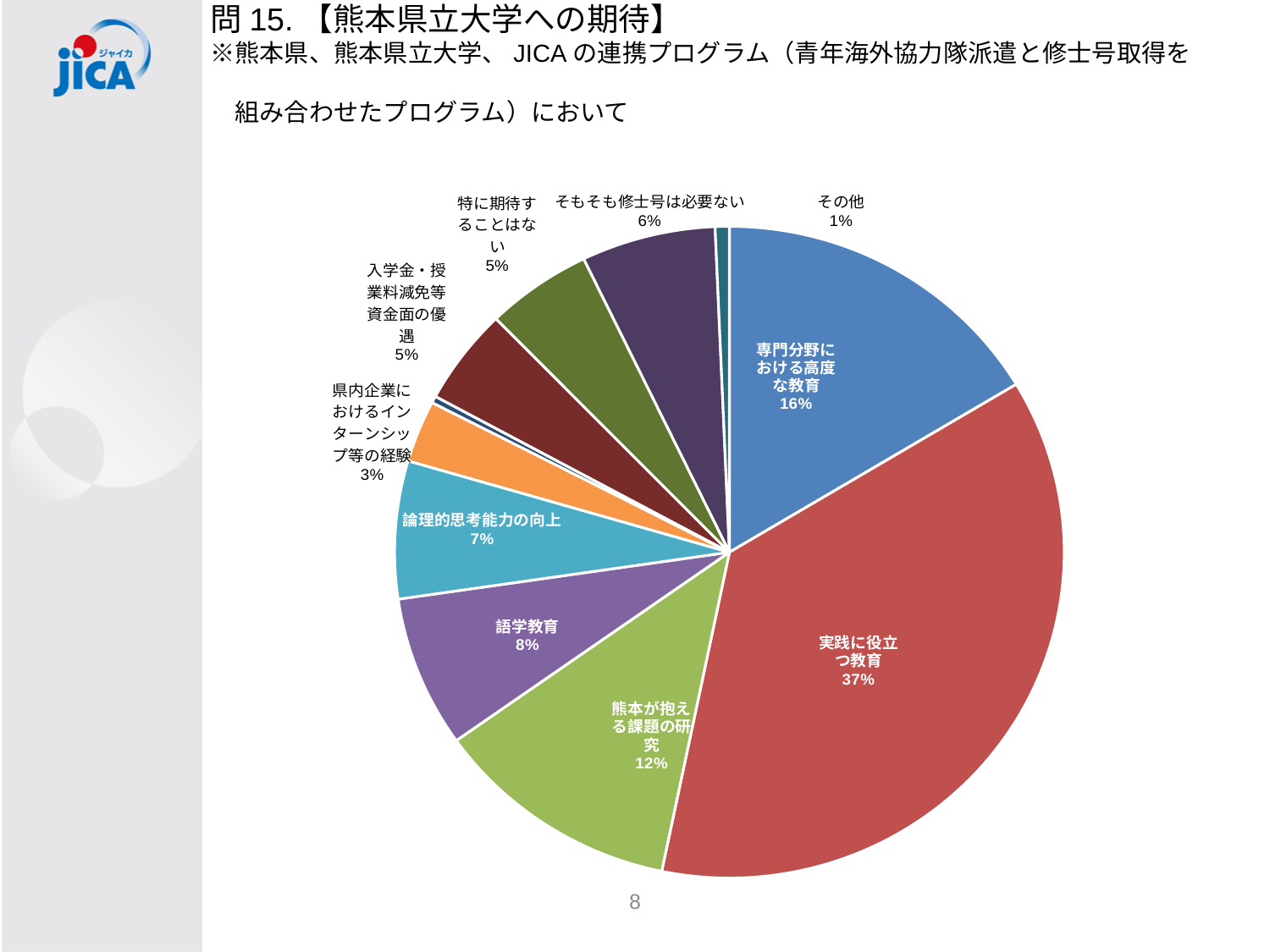

# 問15.【熊本県立大学への期待】 ※熊本県、熊本県立大学、JICAの連携プログラム（青年海外協力隊派遣と修士号取得を　　 　組み合わせたプログラム）において

### Chart

| Category |  |
|---|---|
| 専門分野における高度な教育 | 48.0 |
| 実践に役立つ教育 | 108.0 |
| 熊本が抱える課題の研究 | 35.0 |
| 語学教育 | 22.0 |
| 論理的思考能力の向上 | 20.0 |
| 県内企業におけるインターンシップ等の経験 | 9.0 |
| できるだけ短期の修士号取得 | 1.0 |
| 入学金・授業料減免等資金面の優遇 | 14.0 |
| 特に期待することはない | 15.0 |
| そもそも修士号は必要ない | 19.0 |
| その他 | 2.0 |
| 未回答者 | 0.0 |

### Chart

| Category |
|---|
8